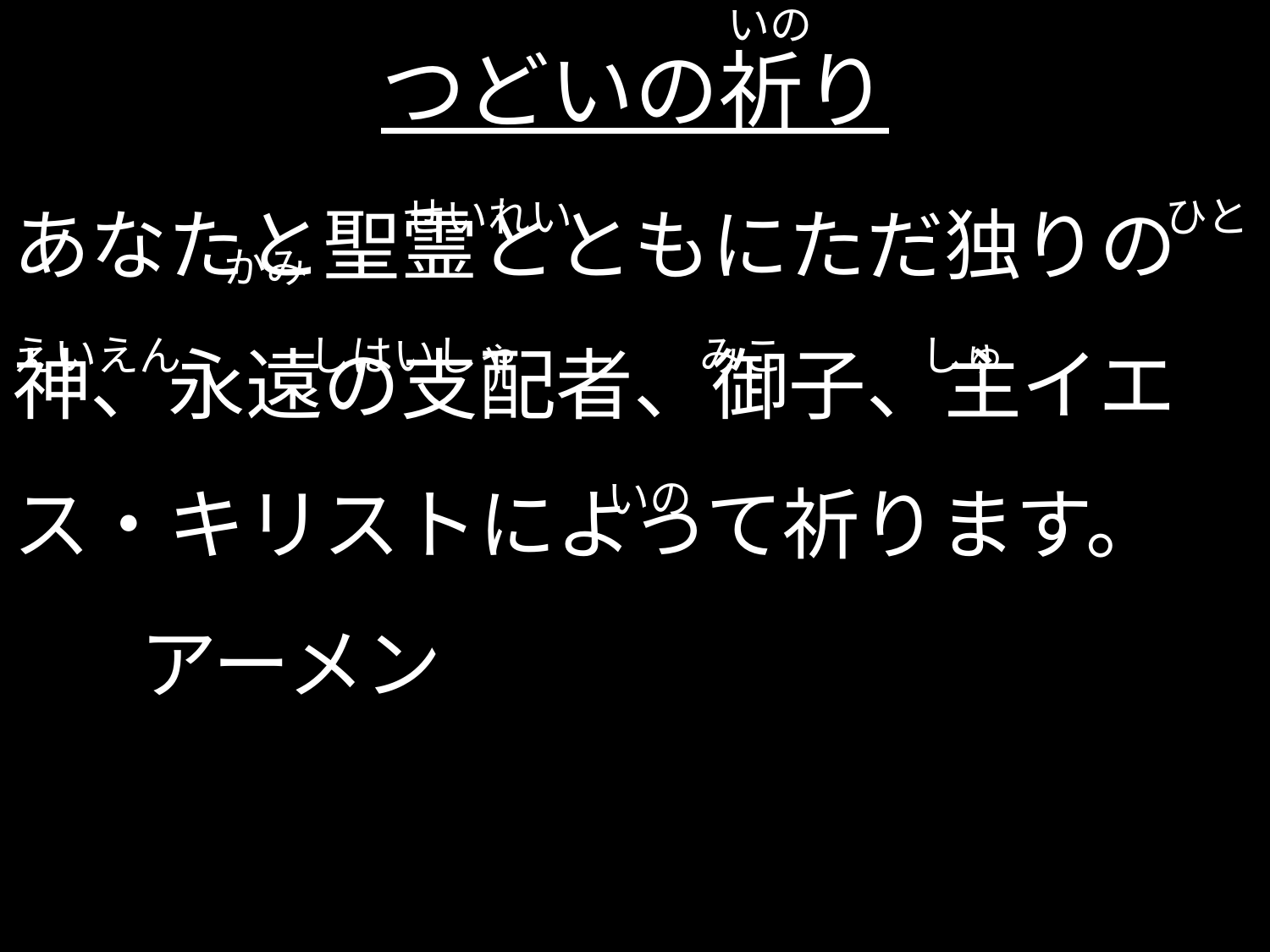

あなたと聖霊とともにただ独りの神、永遠の支配者、御子、主イエス・キリストによって祈ります。	アーメン
いの
つどいの祈り

　　　　　　　　　 せいれい　　　　　　　　　　　　　　ひと　　　　　かみ

えいえん　　　しはいしゃ　　　　 みこ　　　 しゅ

　　　　　　　　　　　　　　いの